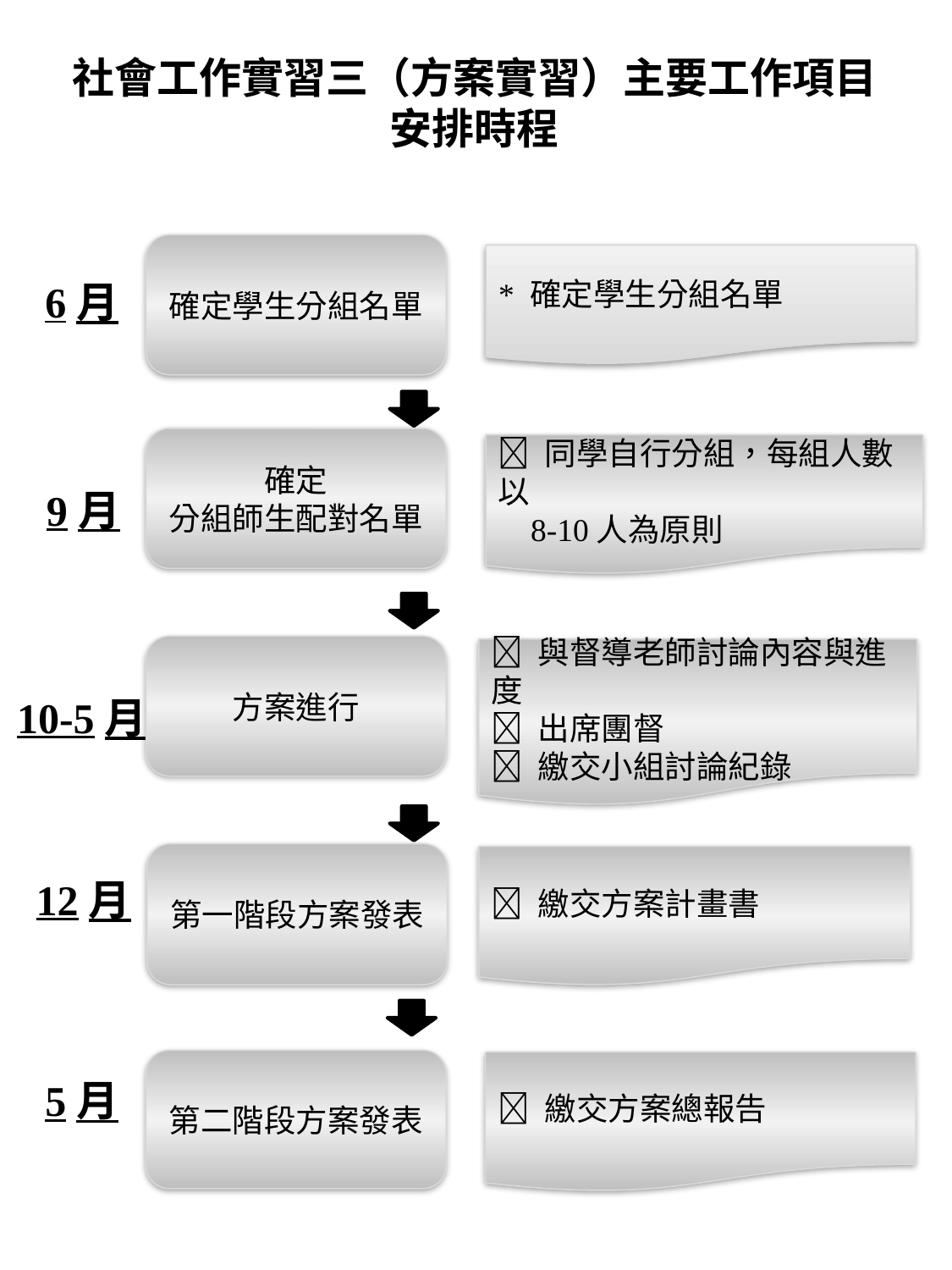

社會工作實習三（方案實習）主要工作項目安排時程
確定學生分組名單
* 確定學生分組名單
6月

確定
分組師生配對名單
∗ 同學自行分組，每組人數以
    8-10人為原則
9月

方案進行
∗ 與督導老師討論內容與進度
∗ 出席團督
∗ 繳交小組討論紀錄

10-5月

第一階段方案發表
∗ 繳交方案計畫書
12月

第二階段方案發表
∗ 繳交方案總報告
5月